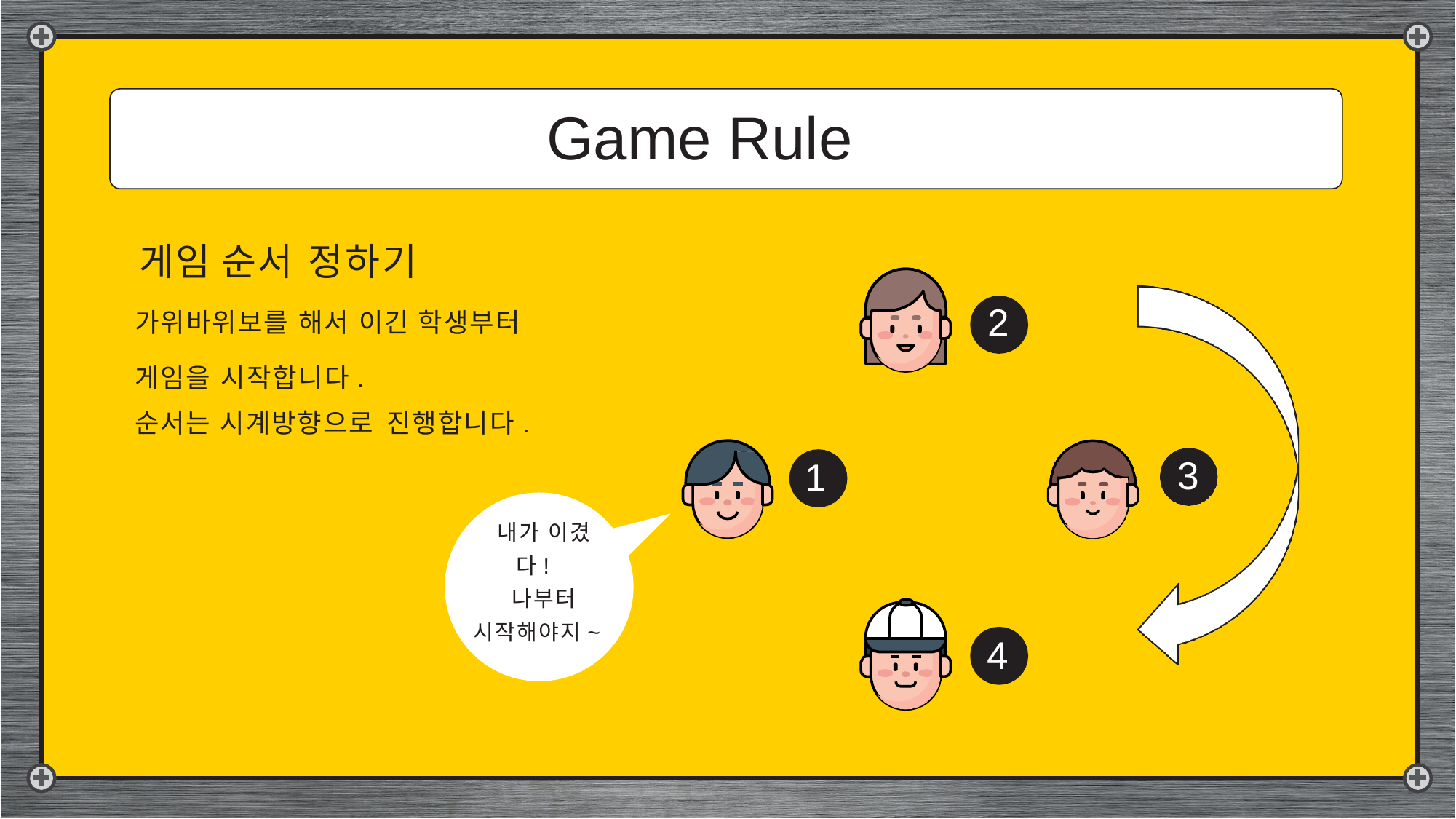

# Game Rule
게임 순서 정하기
가위바위보를 해서 이긴 학생부터
게임을 시작합니다.
순서는 시계방향으로 진행합니다.

2

3
1

내가 이겼다!
나부터 시작해야지~

4